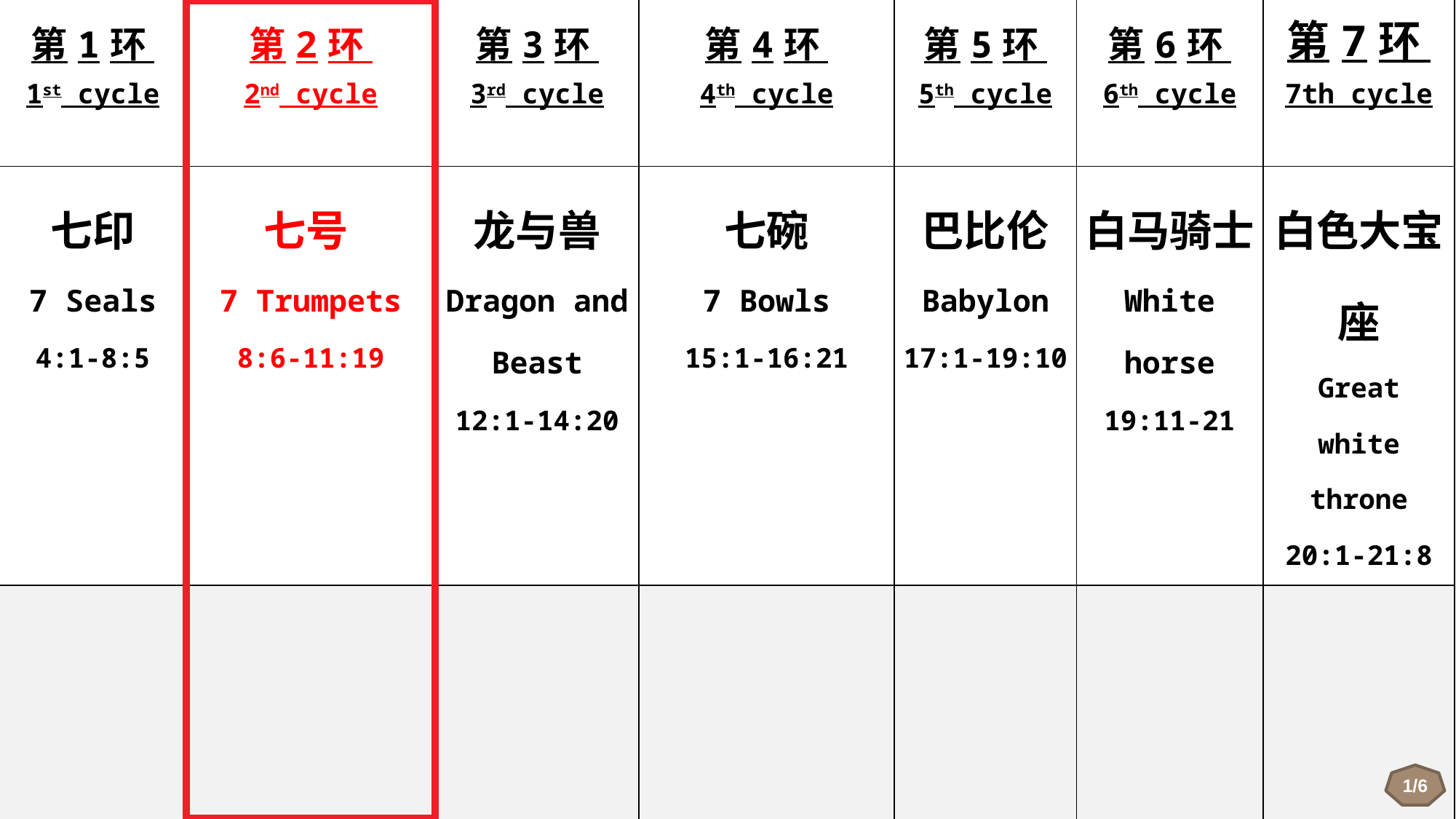

| 第1环 1st cycle | 第2环 2nd cycle | 第3环 3rd cycle | 第4环 4th cycle | 第5环 5th cycle | 第6环 6th cycle | 第7环 7th cycle |
| --- | --- | --- | --- | --- | --- | --- |
| 七印 7 Seals 4:1-8:5 | 七号 7 Trumpets 8:6-11:19 | 龙与兽 Dragon and Beast 12:1-14:20 | 七碗 7 Bowls 15:1-16:21 | 巴比伦 Babylon 17:1-19:10 | 白马骑士 White horse 19:11-21 | 白色大宝座 Great white throne 20:1-21:8 |
|  |  |  |  |  |  |  |

1/6